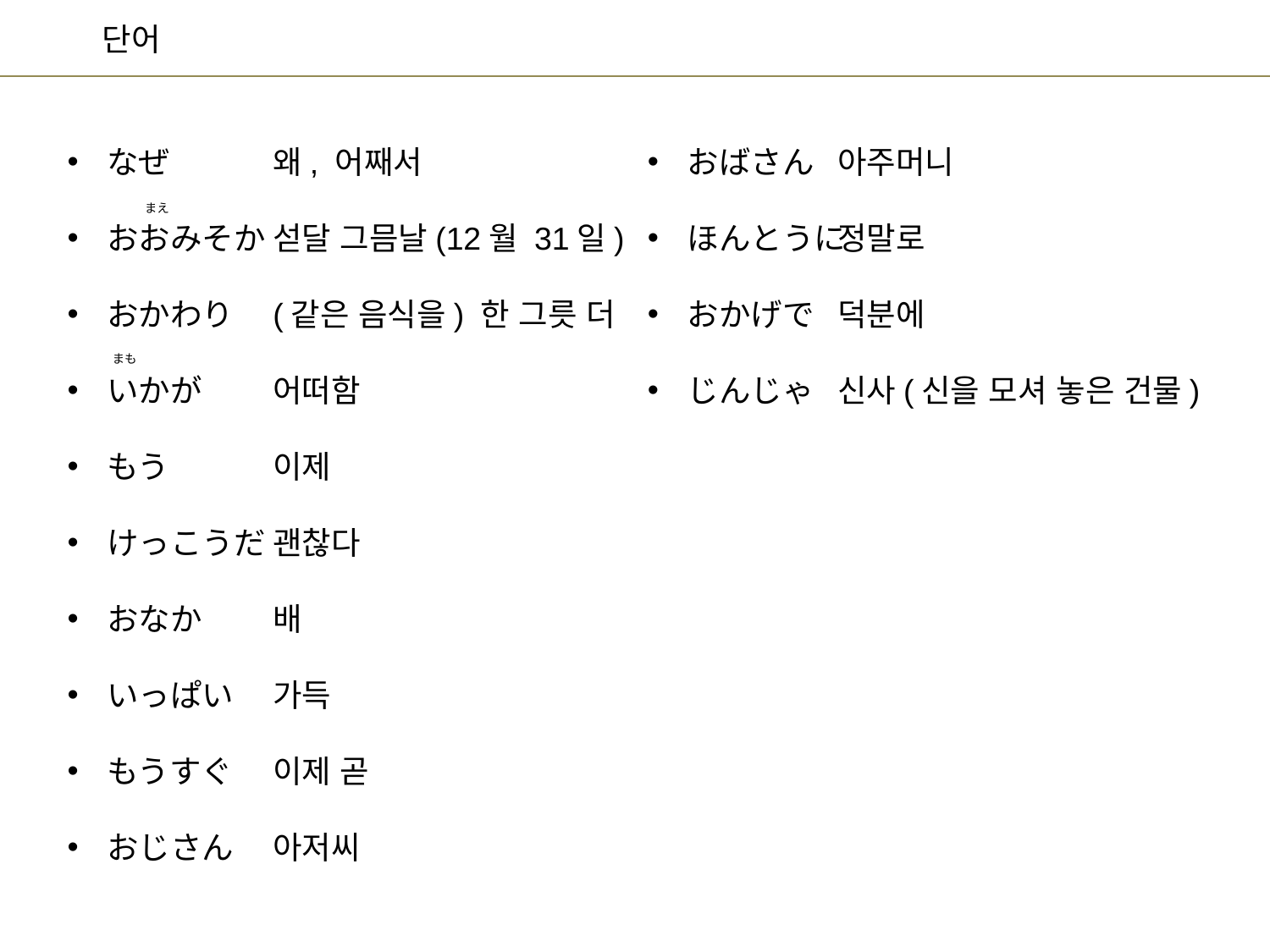

왜, 어째서

섣달 그믐날(12월 31일)

(같은 음식을) 한 그릇 더

어떠함

이제

괜찮다

배

가득

이제 곧

아저씨
なぜ

おおみそか

おかわり

いかが

もう

けっこうだ

おなか

いっぱい

もうすぐ

おじさん
아주머니

정말로

덕분에

신사(신을 모셔 놓은 건물)
おばさん

ほんとうに

おかげで

じんじゃ
まえ
まも